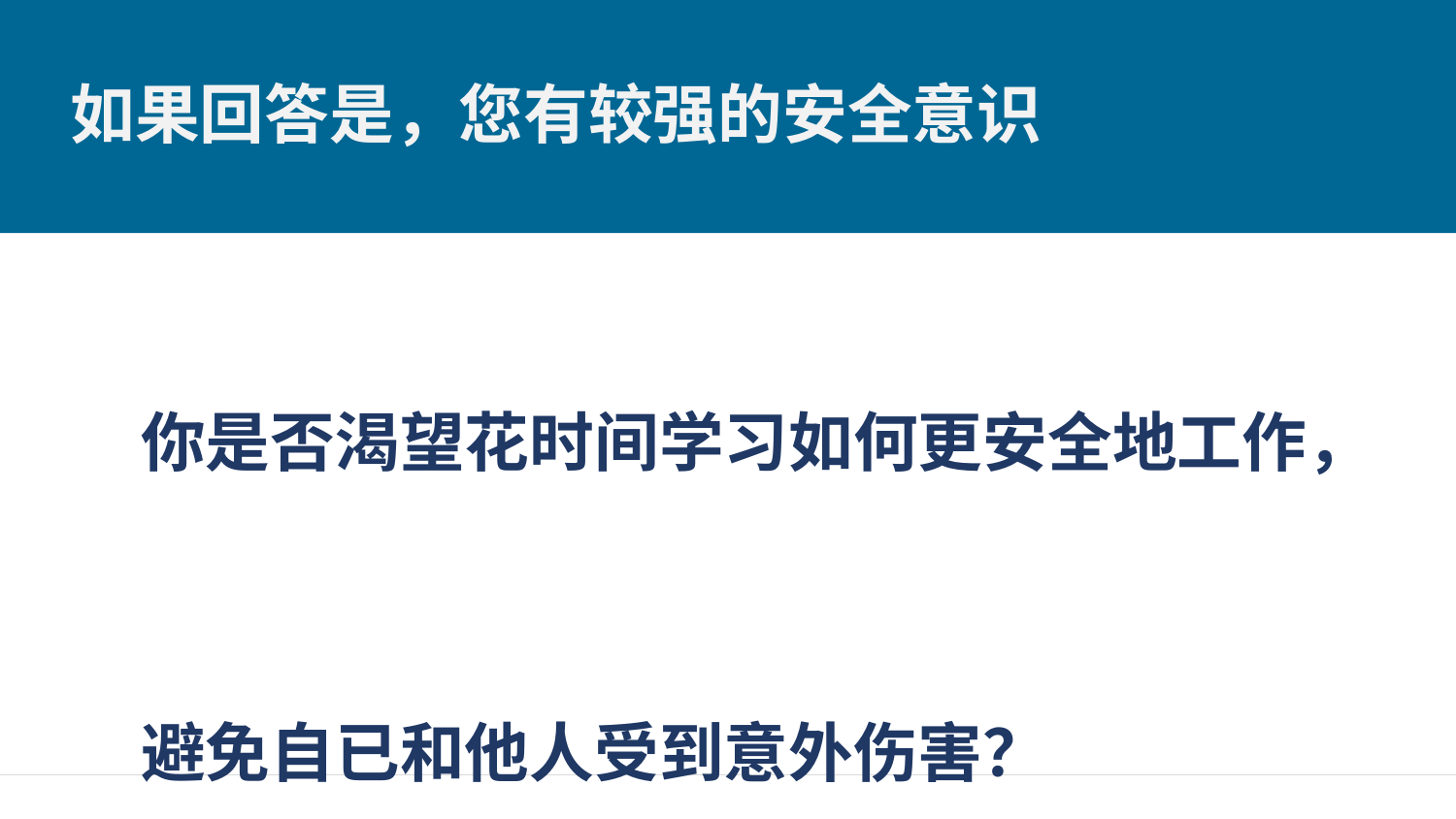

如果回答是，您有较强的安全意识
你是否渴望花时间学习如何更安全地工作，
避免自已和他人受到意外伤害？